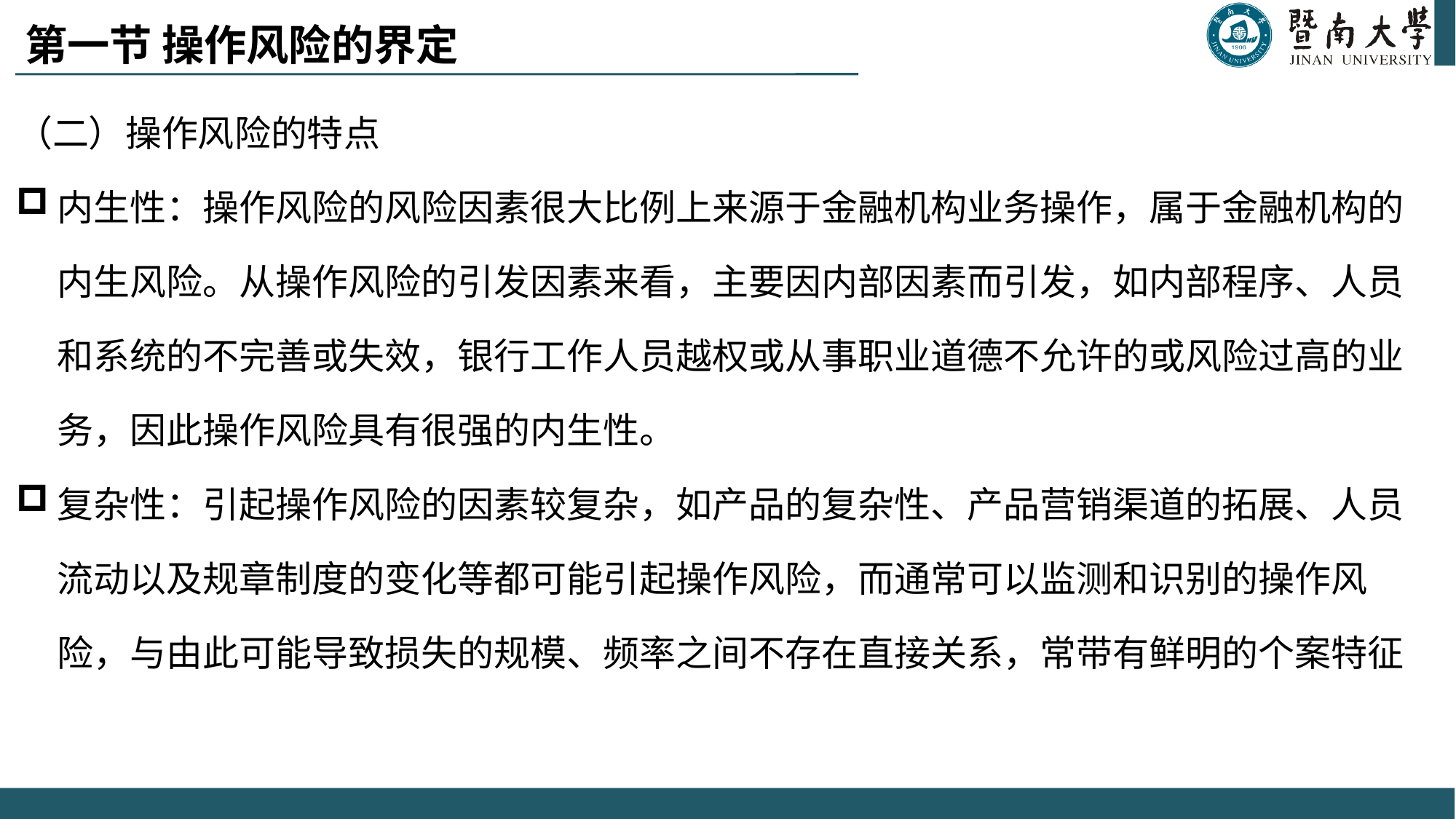

# 第一节 操作风险的界定
（二）操作风险的特点
内生性：操作风险的风险因素很大比例上来源于金融机构业务操作，属于金融机构的内生风险。从操作风险的引发因素来看，主要因内部因素而引发，如内部程序、人员和系统的不完善或失效，银行工作人员越权或从事职业道德不允许的或风险过高的业务，因此操作风险具有很强的内生性。
复杂性：引起操作风险的因素较复杂，如产品的复杂性、产品营销渠道的拓展、人员流动以及规章制度的变化等都可能引起操作风险，而通常可以监测和识别的操作风险，与由此可能导致损失的规模、频率之间不存在直接关系，常带有鲜明的个案特征